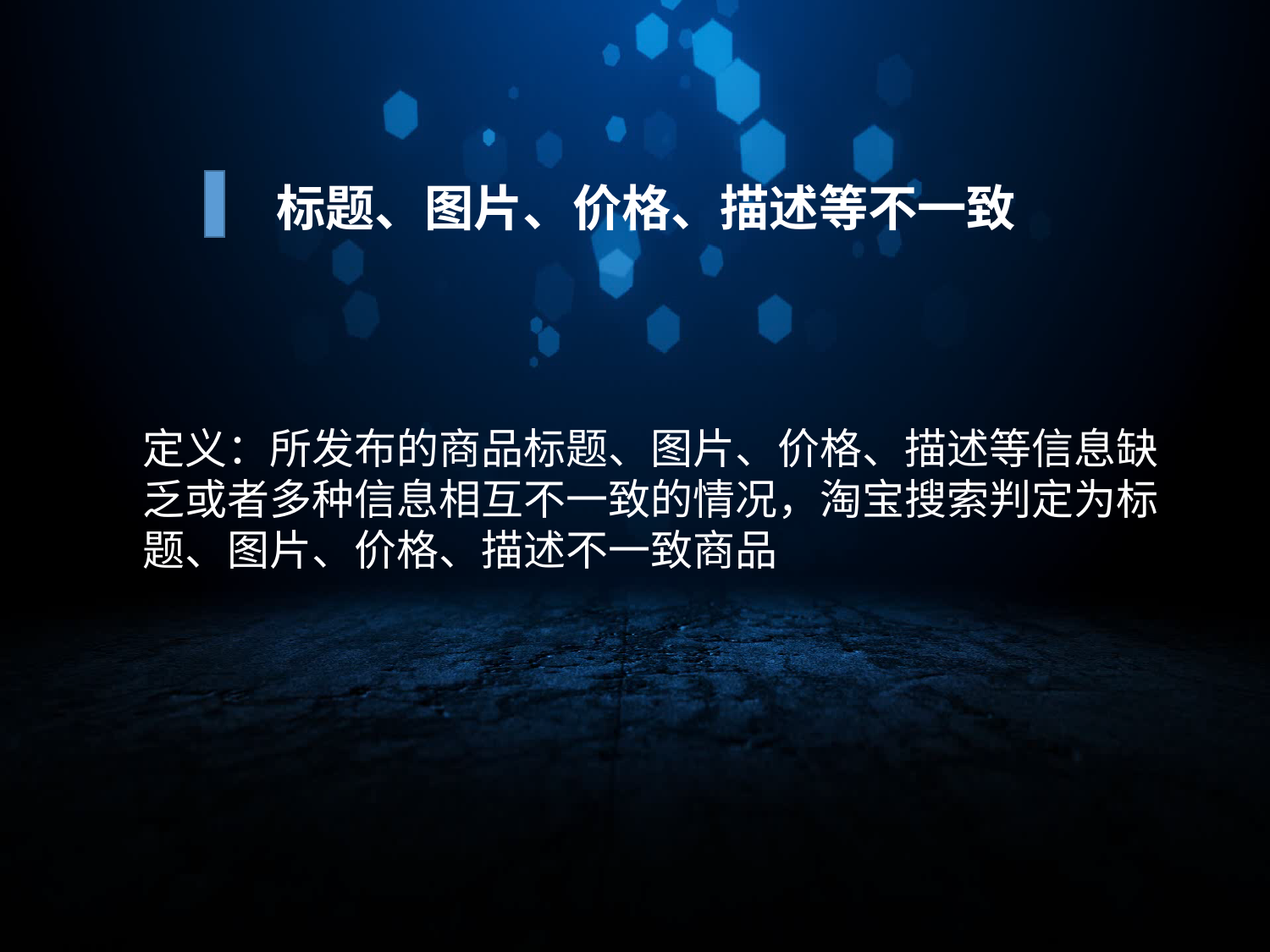

标题、图片、价格、描述等不一致

定义：所发布的商品标题、图片、价格、描述等信息缺乏或者多种信息相互不一致的情况，淘宝搜索判定为标题、图片、价格、描述不一致商品